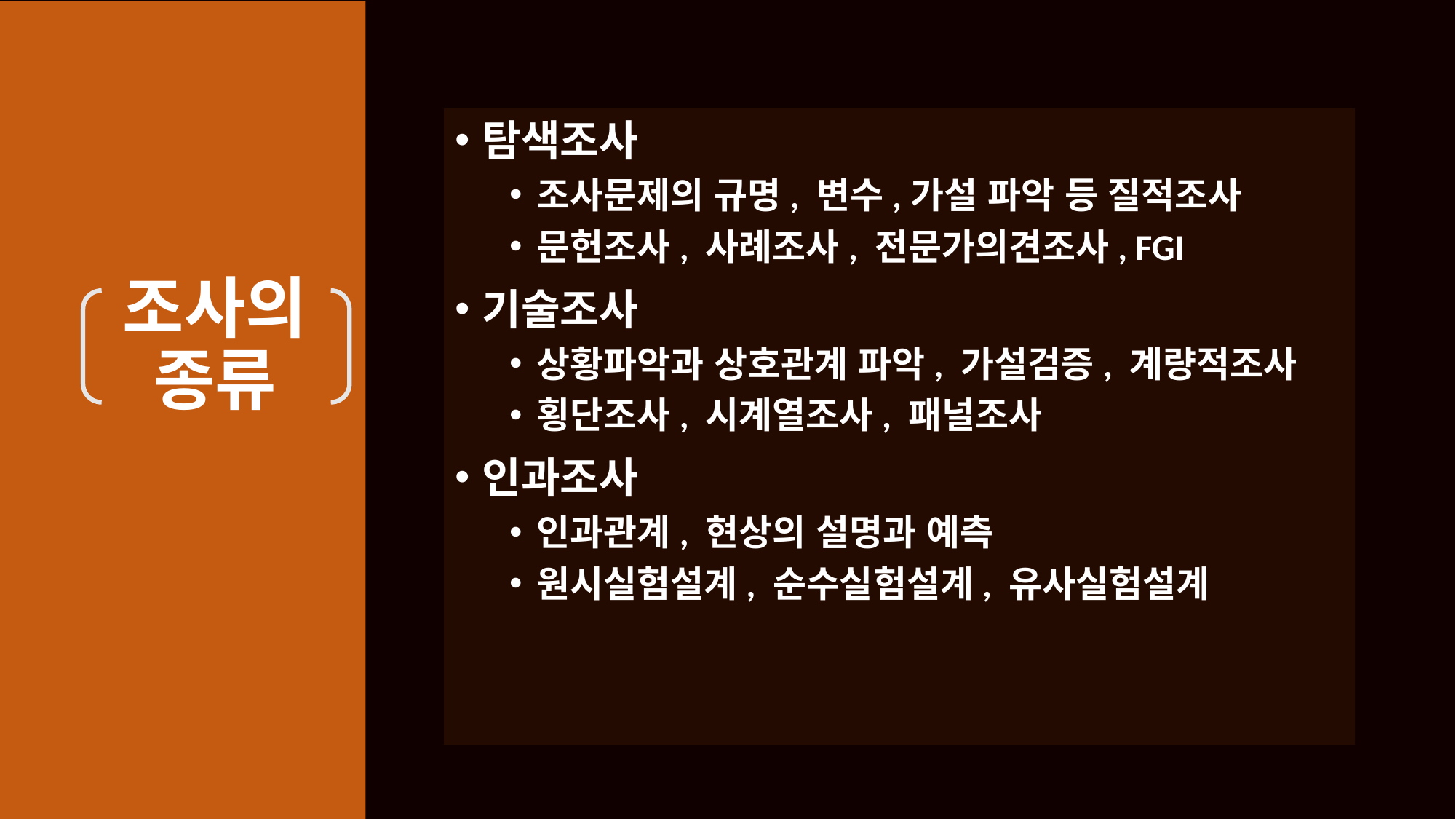

탐색조사
조사문제의 규명, 변수,가설 파악 등 질적조사
문헌조사, 사례조사, 전문가의견조사, FGI
기술조사
상황파악과 상호관계 파악, 가설검증, 계량적조사
횡단조사, 시계열조사, 패널조사
인과조사
인과관계, 현상의 설명과 예측
원시실험설계, 순수실험설계, 유사실험설계
# 조사의 종류